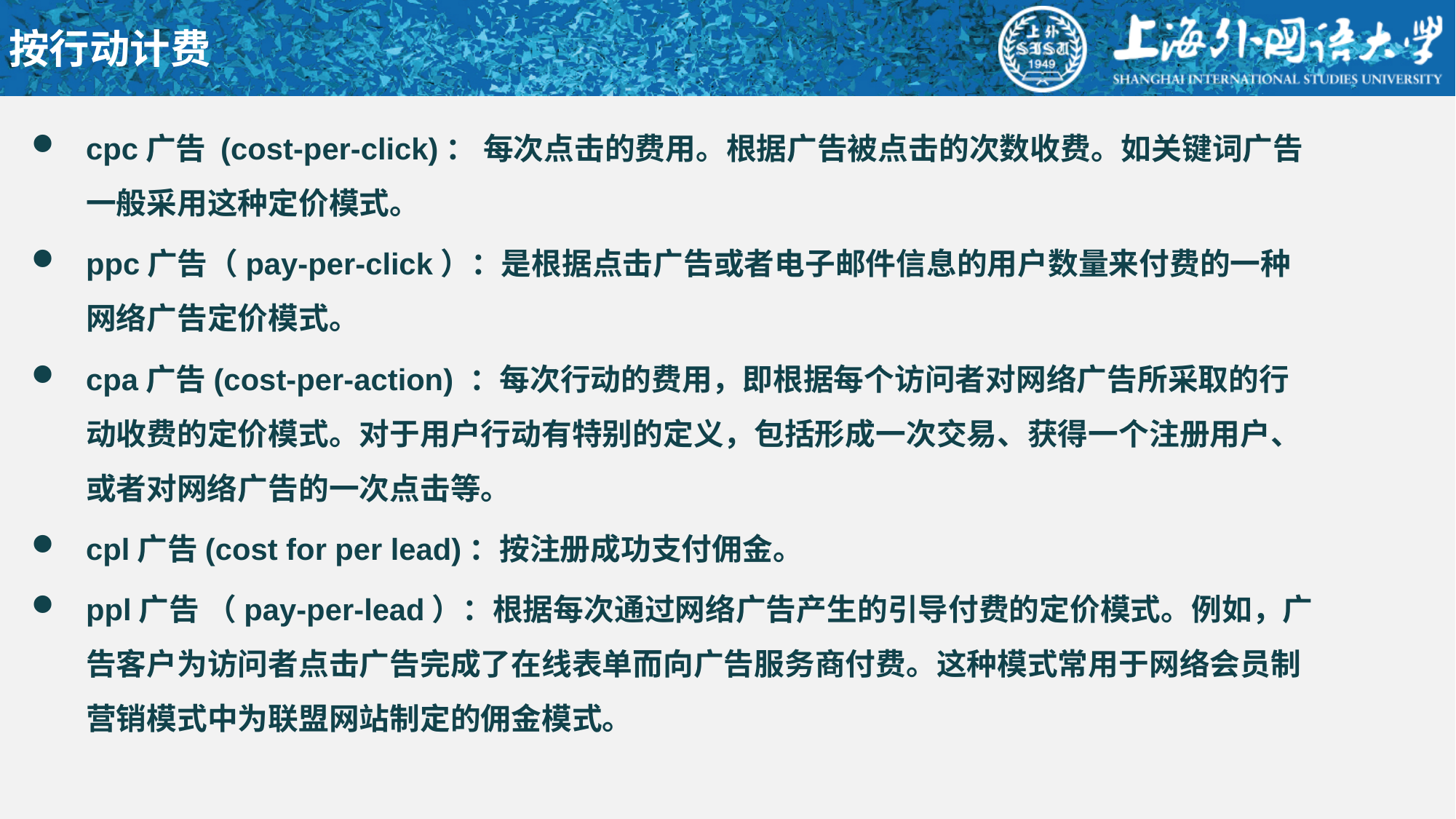

# 按行动计费
cpc广告 (cost-per-click)： 每次点击的费用。根据广告被点击的次数收费。如关键词广告一般采用这种定价模式。
ppc广告（pay-per-click）：是根据点击广告或者电子邮件信息的用户数量来付费的一种网络广告定价模式。
cpa广告(cost-per-action) ：每次行动的费用，即根据每个访问者对网络广告所采取的行动收费的定价模式。对于用户行动有特别的定义，包括形成一次交易、获得一个注册用户、或者对网络广告的一次点击等。
cpl广告(cost for per lead)：按注册成功支付佣金。
ppl广告 （pay-per-lead）：根据每次通过网络广告产生的引导付费的定价模式。例如，广告客户为访问者点击广告完成了在线表单而向广告服务商付费。这种模式常用于网络会员制营销模式中为联盟网站制定的佣金模式。